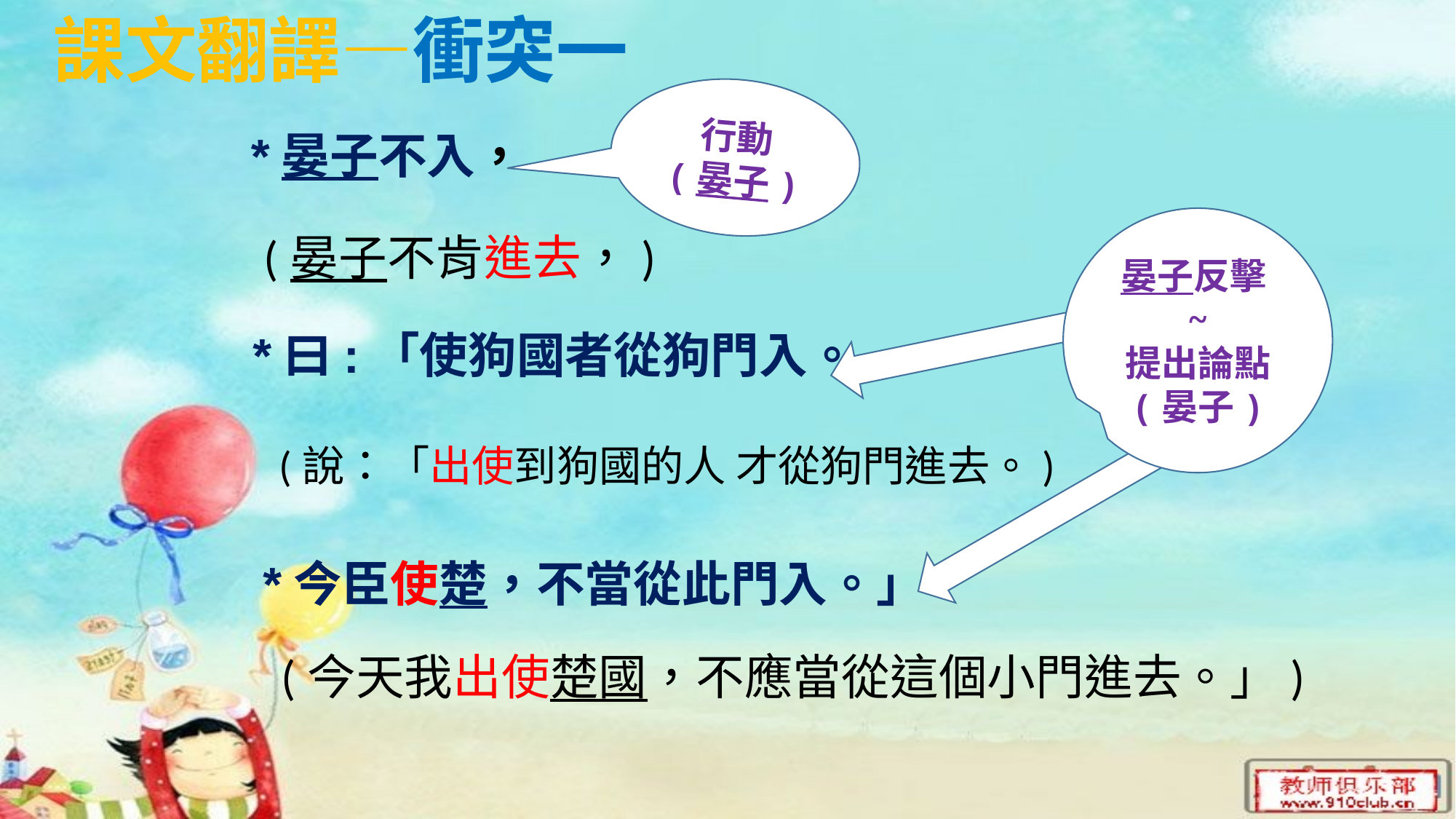

# 課文翻譯—衝突一
行動
(晏子)
*晏子不入，

晏子反擊~
提出論點
(晏子)
 (晏子不肯進去，)
*曰:「使狗國者從狗門入。

(說：「出使到狗國的人 才從狗門進去。)
*今臣使楚，不當從此門入。」
(今天我出使楚國，不應當從這個小門進去。」)